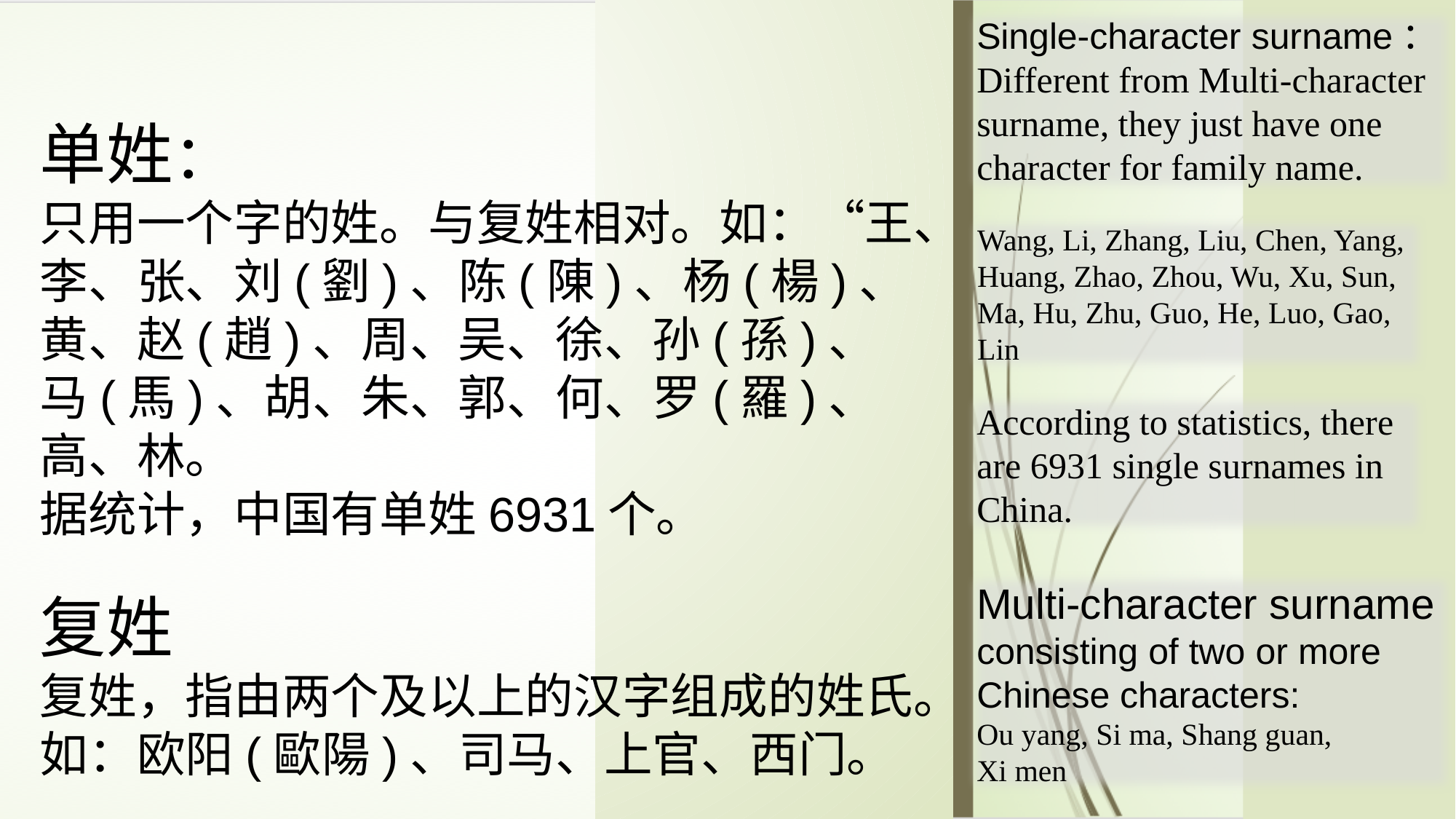

Single-character surname：Different from Multi-character surname, they just have one character for family name.
单姓：
只用一个字的姓。与复姓相对。如：“王、李、张、刘(劉)、陈(陳)、杨(楊)、黄、赵(趙)、周、吴、徐、孙(孫)、马(馬)、胡、朱、郭、何、罗(羅)、高、林。
据统计，中国有单姓6931个。

复姓
复姓，指由两个及以上的汉字组成的姓氏。如：欧阳(歐陽)、司马、上官、西门。
Wang, Li, Zhang, Liu, Chen, Yang, Huang, Zhao, Zhou, Wu, Xu, Sun, Ma, Hu, Zhu, Guo, He, Luo, Gao, Lin
According to statistics, there are 6931 single surnames in China.
Multi-character surname
consisting of two or more
Chinese characters:
Ou yang, Si ma, Shang guan,
Xi men